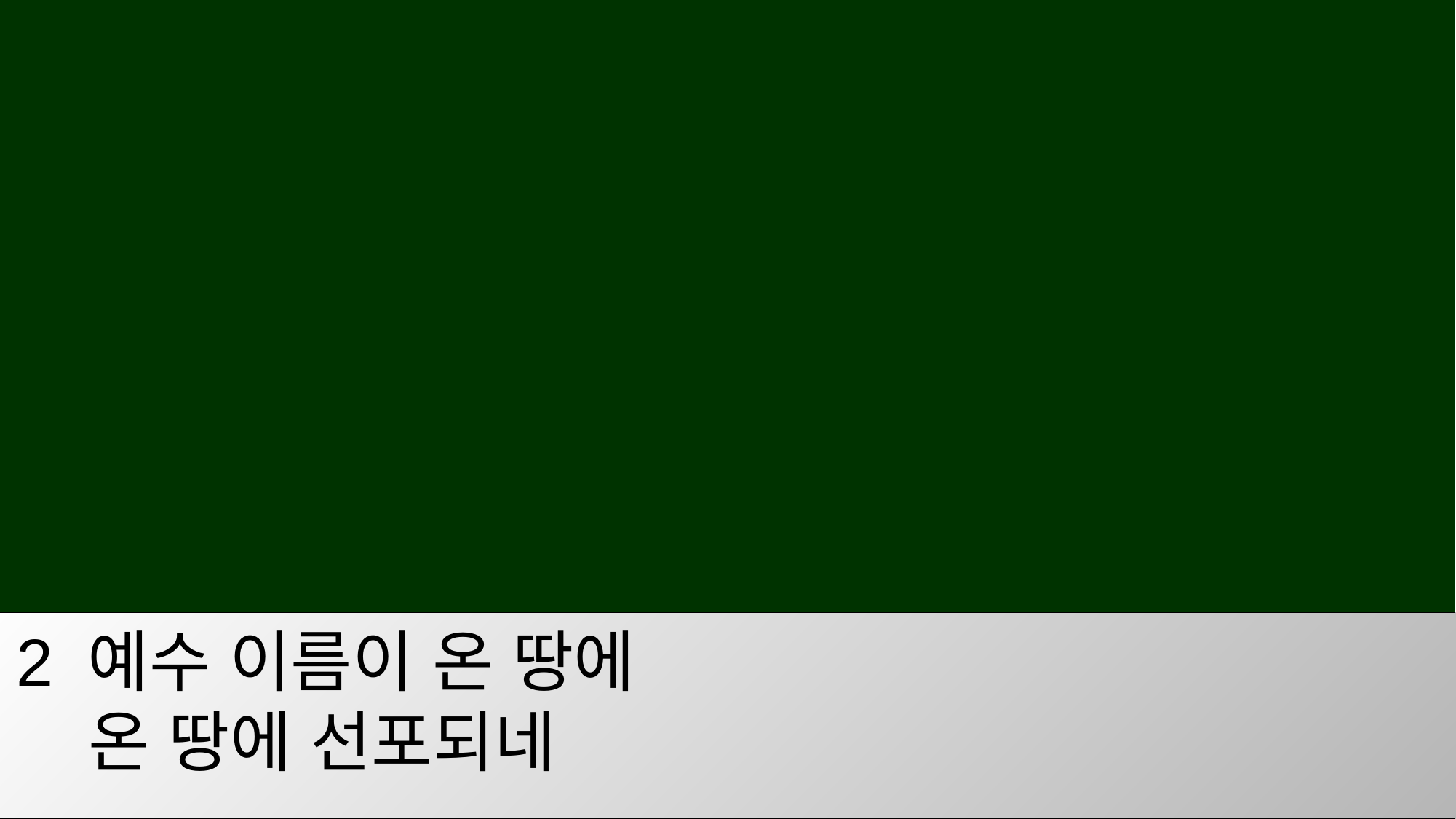

2 예수 이름이 온 땅에
   온 땅에 선포되네